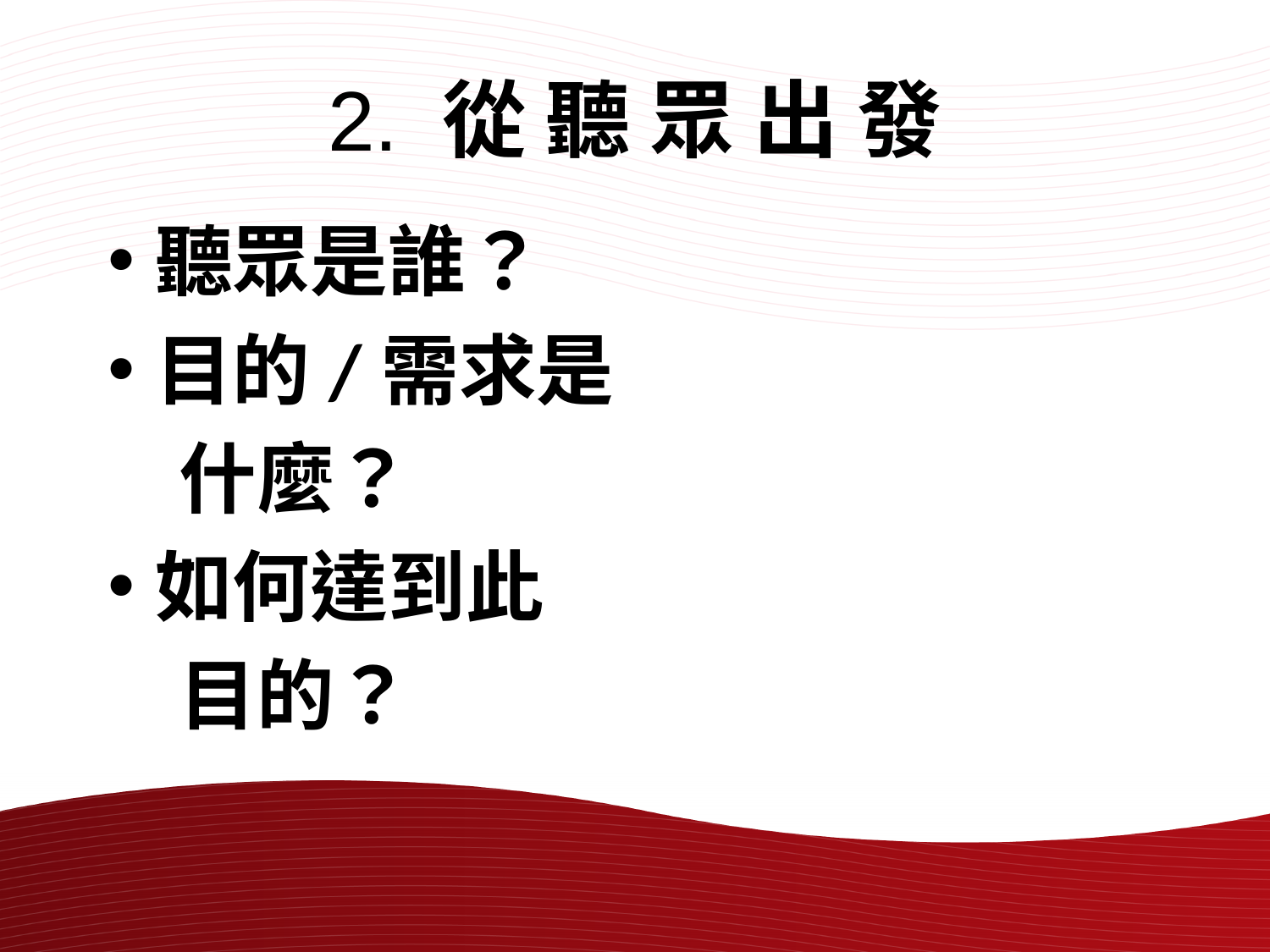

# 2. 從 聽 眾 出 發
聽眾是誰？
目的/需求是
   什麼？
如何達到此
   目的？